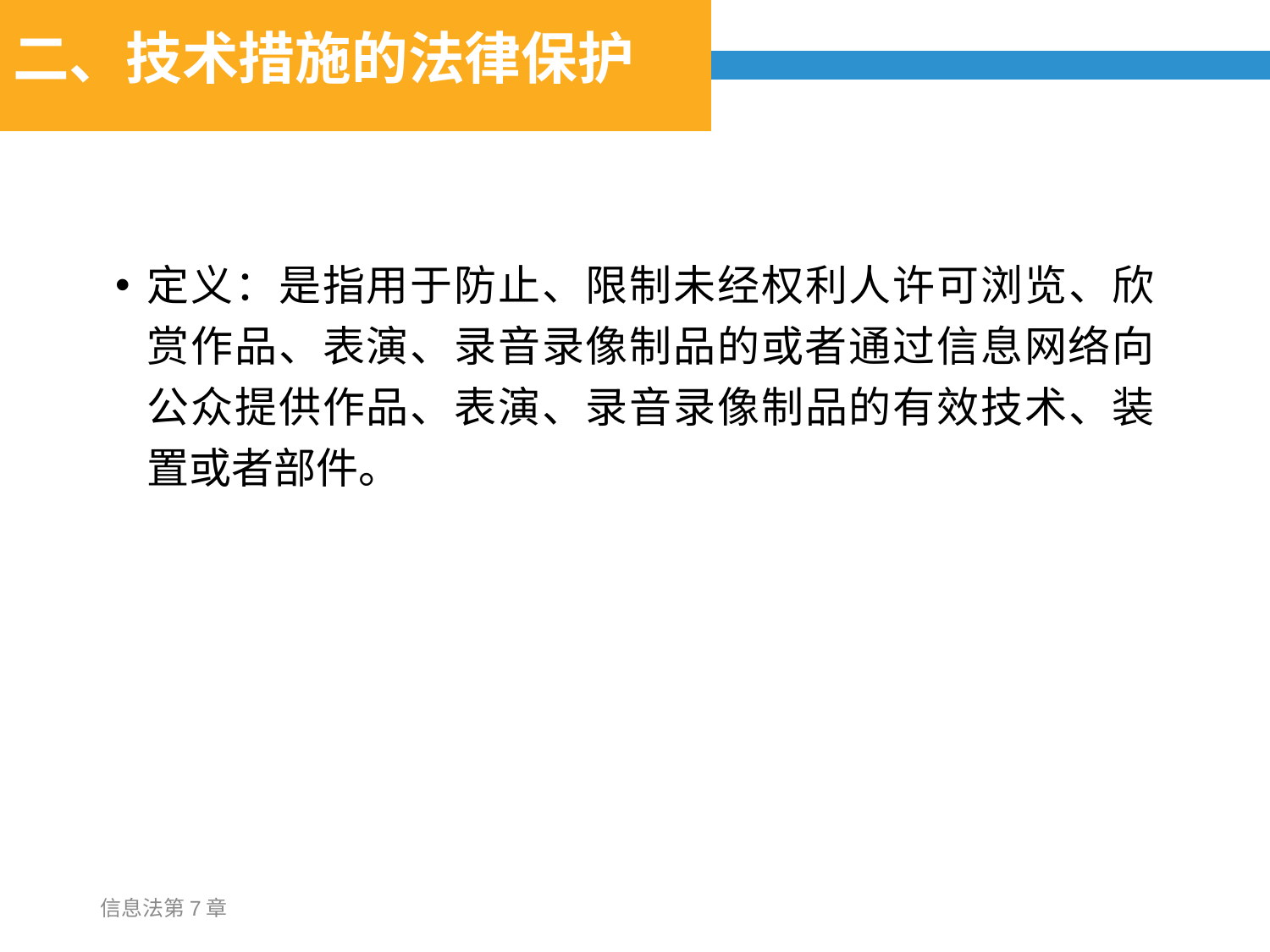

# 二、技术措施的法律保护
定义：是指用于防止、限制未经权利人许可浏览、欣赏作品、表演、录音录像制品的或者通过信息网络向公众提供作品、表演、录音录像制品的有效技术、装置或者部件。

信息法第7章